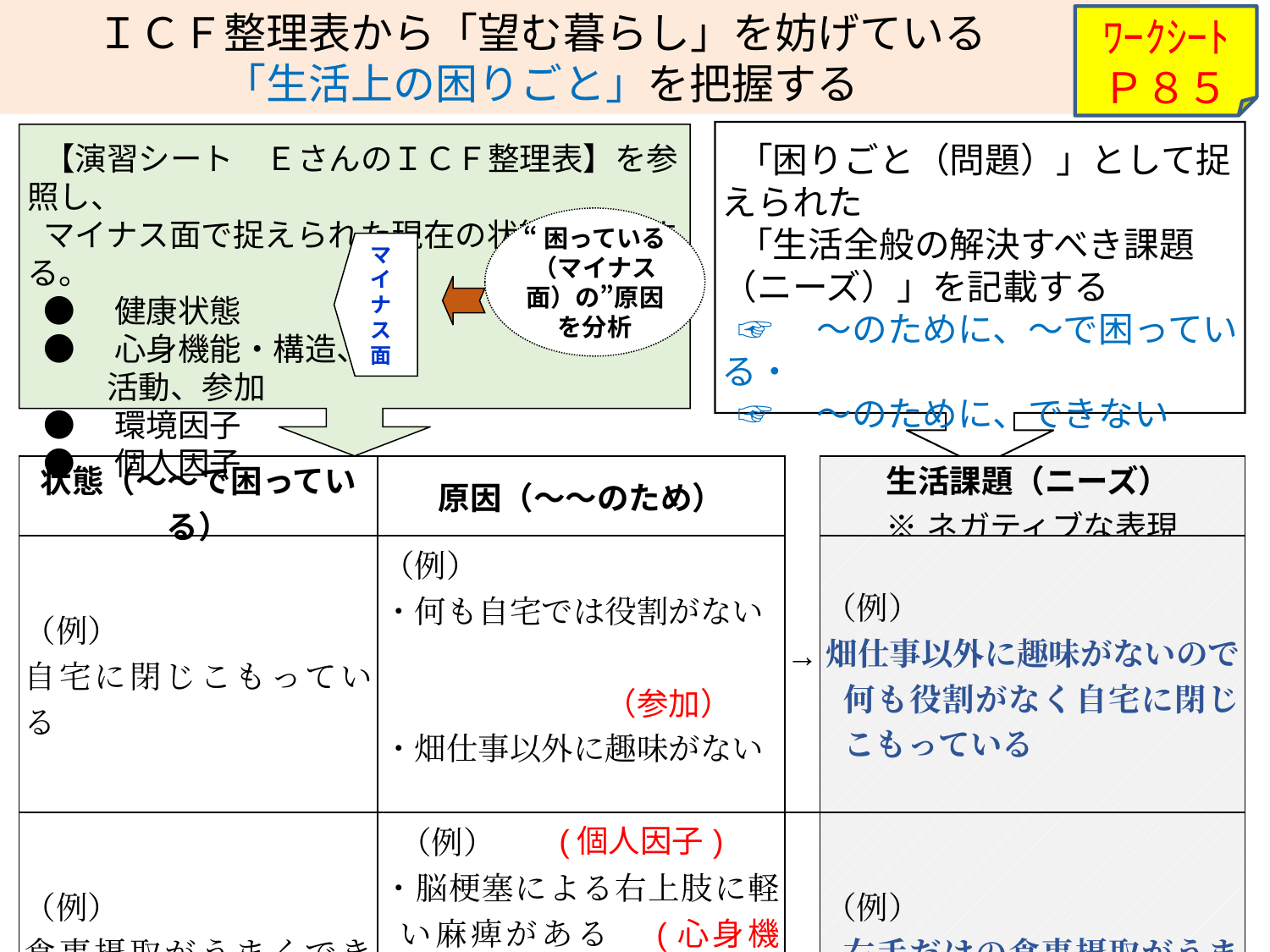

ＩＣＦ整理表から「望む暮らし」を妨げている
　　　　　「生活上の困りごと」を把握する

ﾜｰｸｼｰﾄ
Ｐ８５

「困りごと（問題）」として捉えられた
「生活全般の解決すべき課題（ニーズ）」を記載する
☞　～のために、～で困っている・
☞　～のために、できない
【演習シート　ＥさんのＩＣＦ整理表】を参照し、
マイナス面で捉えられた現在の状態を記載する。
●　健康状態
●　心身機能・構造、
　　活動、参加
●　環境因子
●　個人因子
“困っている
（マイナス面）の”原因を分析
マ
イ
ナ
ス
面

| 状態（～～で困っている） | 原因（～～のため） | → | 生活課題（ニーズ）  ※ネガティブな表現 |
| --- | --- | --- | --- |
| （例） 自宅に閉じこもっている | （例） ・何も自宅では役割がない 　　　　　　　　　　　　　　（参加） ・畑仕事以外に趣味がない 　　　　　　　　　　　(個人因子) |  | （例） 畑仕事以外に趣味がないので何も役割がなく自宅に閉じこもっている |
| （例） 食事摂取がうまくできない | （例） ・脳梗塞による右上肢に軽い麻痺がある　(心身機能) ・妻は高齢で介護の知識が 　ない　　　　（環境因子） | → | （例） 右手だけの食事摂取がうまくできない |
30